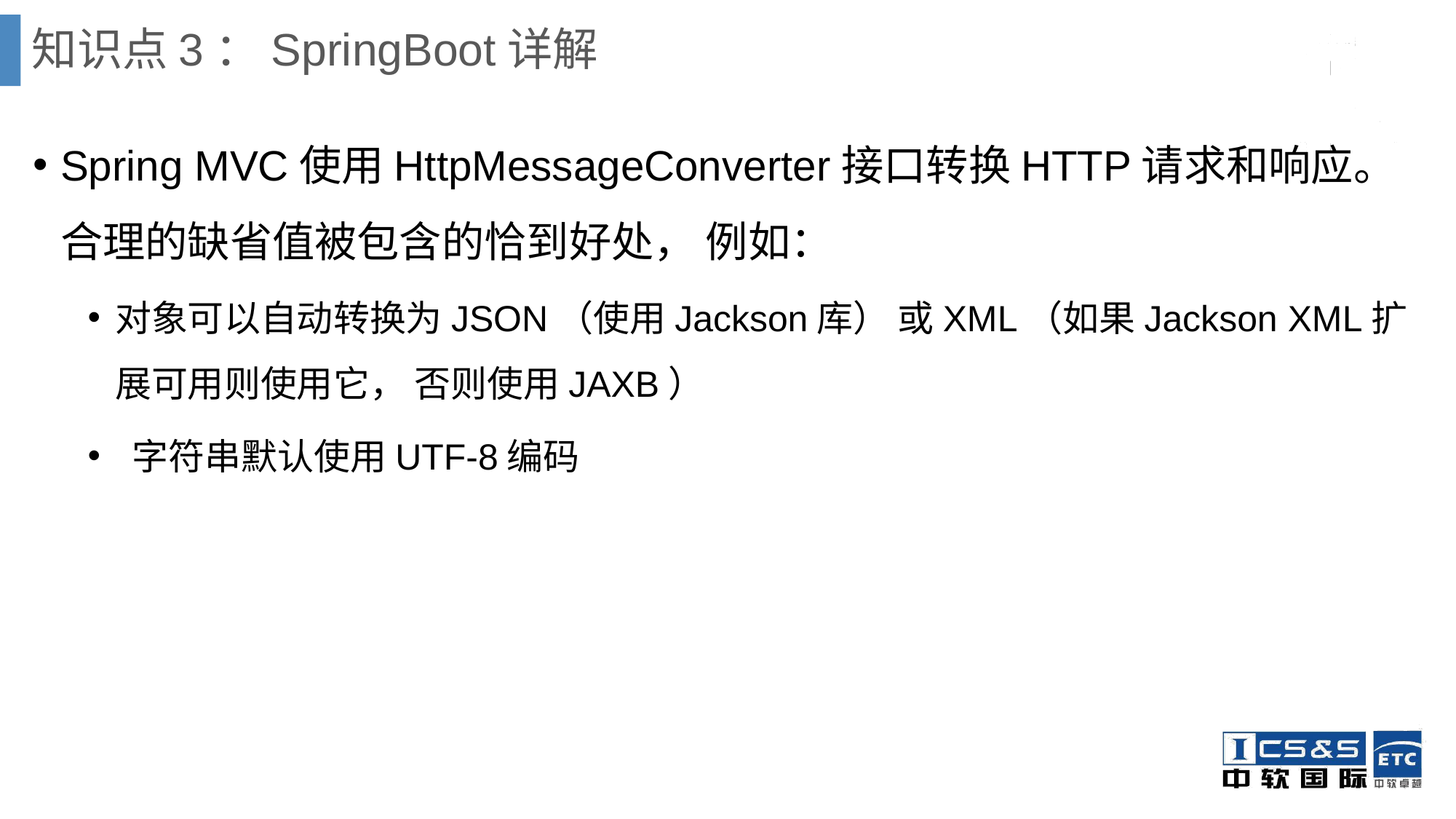

# 知识点3：SpringBoot详解
Spring MVC使用HttpMessageConverter接口转换HTTP请求和响应。 合理的缺省值被包含的恰到好处， 例如：
对象可以自动转换为JSON（使用Jackson库） 或XML（如果Jackson XML扩展可用则使用它， 否则使用JAXB）
 字符串默认使用UTF-8编码